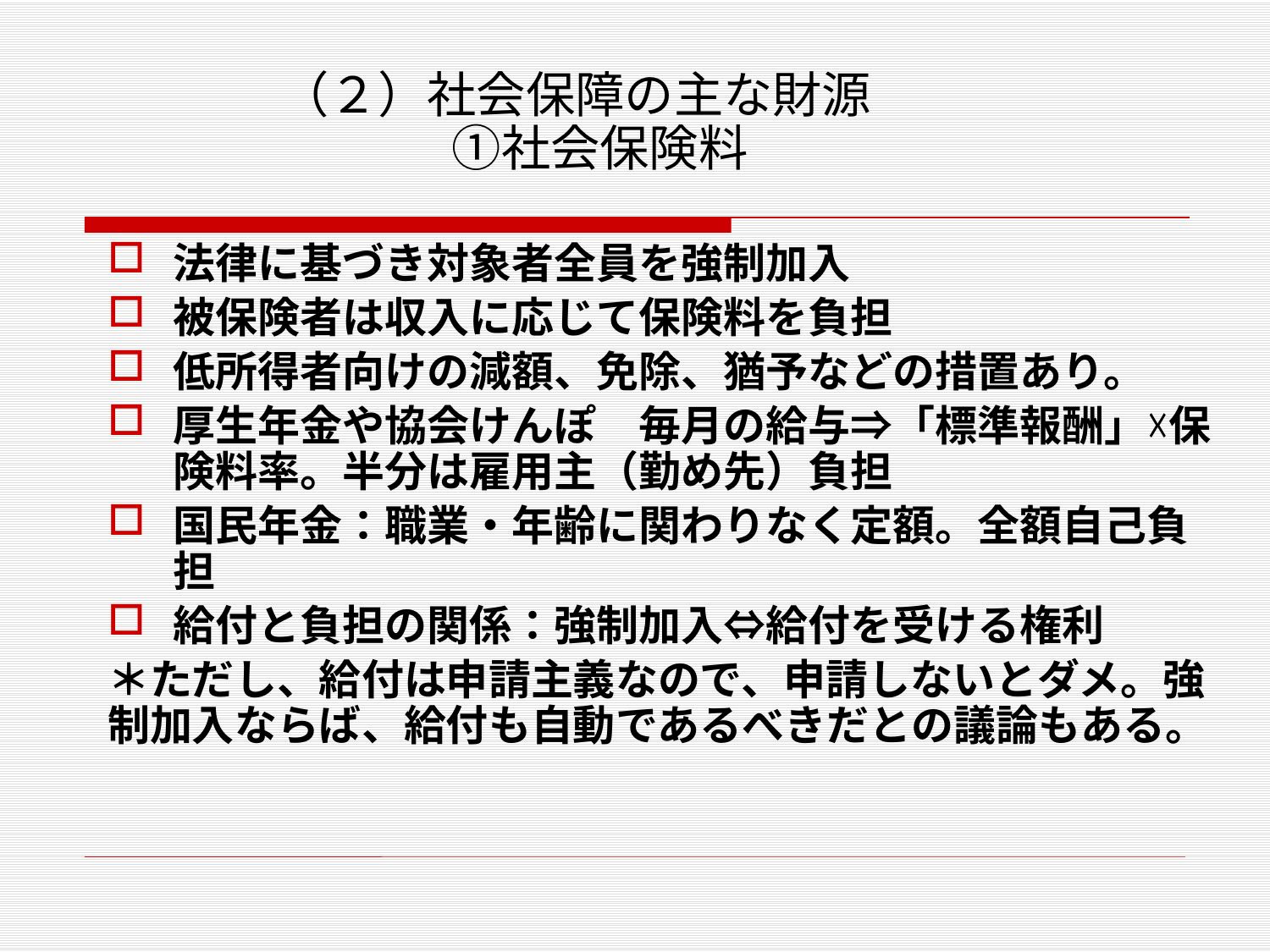

# （２）社会保障の主な財源　 ①社会保険料
法律に基づき対象者全員を強制加入
被保険者は収入に応じて保険料を負担
低所得者向けの減額、免除、猶予などの措置あり。
厚生年金や協会けんぽ　毎月の給与⇒「標準報酬」☓保険料率。半分は雇用主（勤め先）負担
国民年金：職業・年齢に関わりなく定額。全額自己負担
給付と負担の関係：強制加入⇔給付を受ける権利
＊ただし、給付は申請主義なので、申請しないとダメ。強制加入ならば、給付も自動であるべきだとの議論もある。